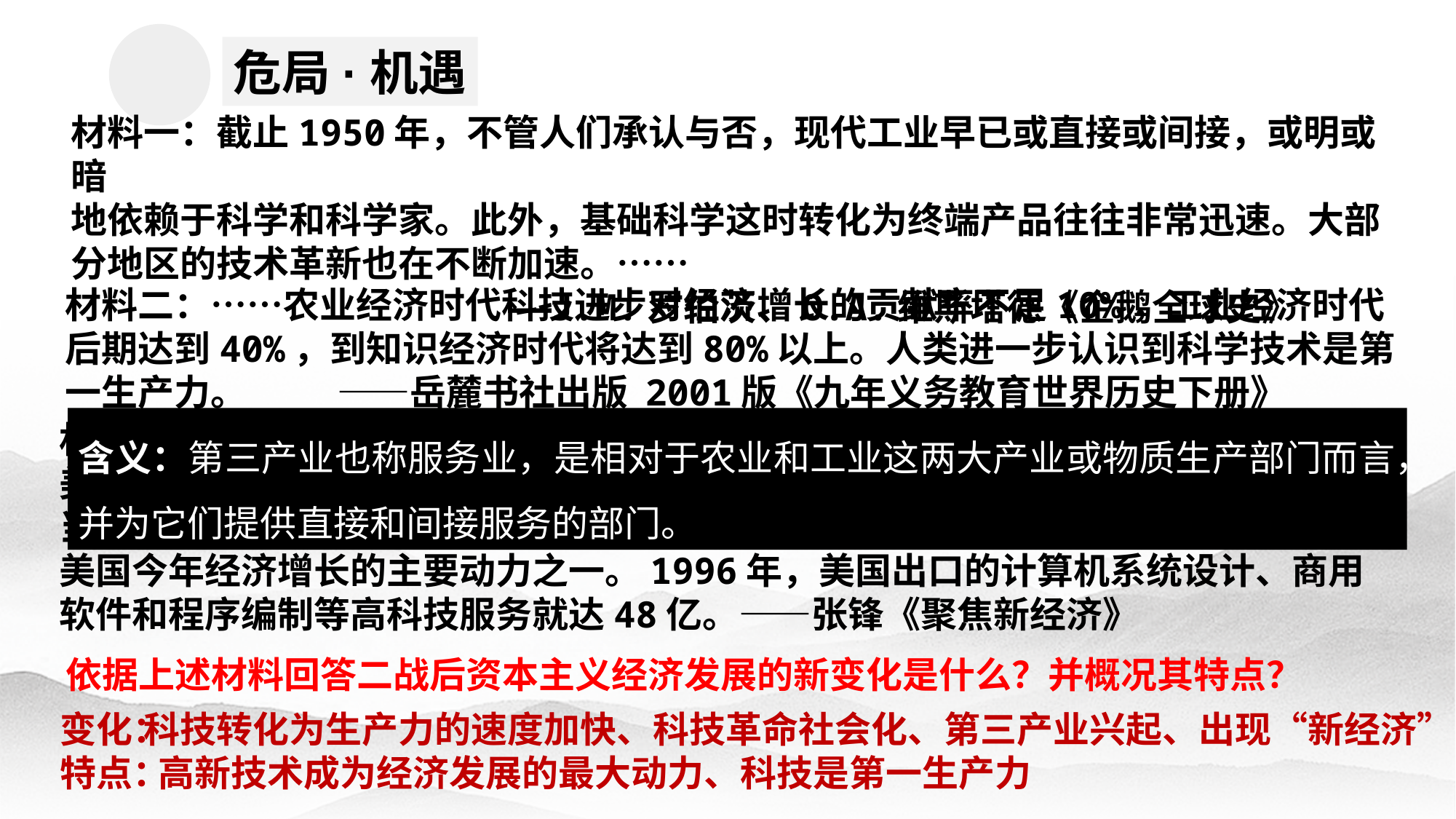

危局·机遇
材料一：截止1950年，不管人们承认与否，现代工业早已或直接或间接，或明或暗
地依赖于科学和科学家。此外，基础科学这时转化为终端产品往往非常迅速。大部
分地区的技术革新也在不断加速。……
                    ——J.M.罗伯茨、O.A.维斯塔德《企鹅全球史》
材料二：……农业经济时代科技进步对经济增长的贡献率不足10%，工业经济时代后期达到40%，到知识经济时代将达到80%以上。人类进一步认识到科学技术是第一生产力。           ——岳麓书社出版 2001版《九年义务教育世界历史下册》
含义：第三产业也称服务业，是相对于农业和工业这两大产业或物质生产部门而言，并为它们提供直接和间接服务的部门。
材料三：从1990—1996年，美国信息业的销售额增长达到8600亿美元。现在对美国经济起主导作用的是高科技信息产业，微软、英特尔等已取代了三大汽车公司当年的地位。据美国电子协会最近发表的报告说，以信息产业为主的高科技产业是美国今年经济增长的主要动力之一。1996年，美国出口的计算机系统设计、商用软件和程序编制等高科技服务就达48亿。——张锋《聚焦新经济》
依据上述材料回答二战后资本主义经济发展的新变化是什么？并概况其特点？
变化：
特点：
科技转化为生产力的速度加快、科技革命社会化、第三产业兴起、出现“新经济”
高新技术成为经济发展的最大动力、科技是第一生产力